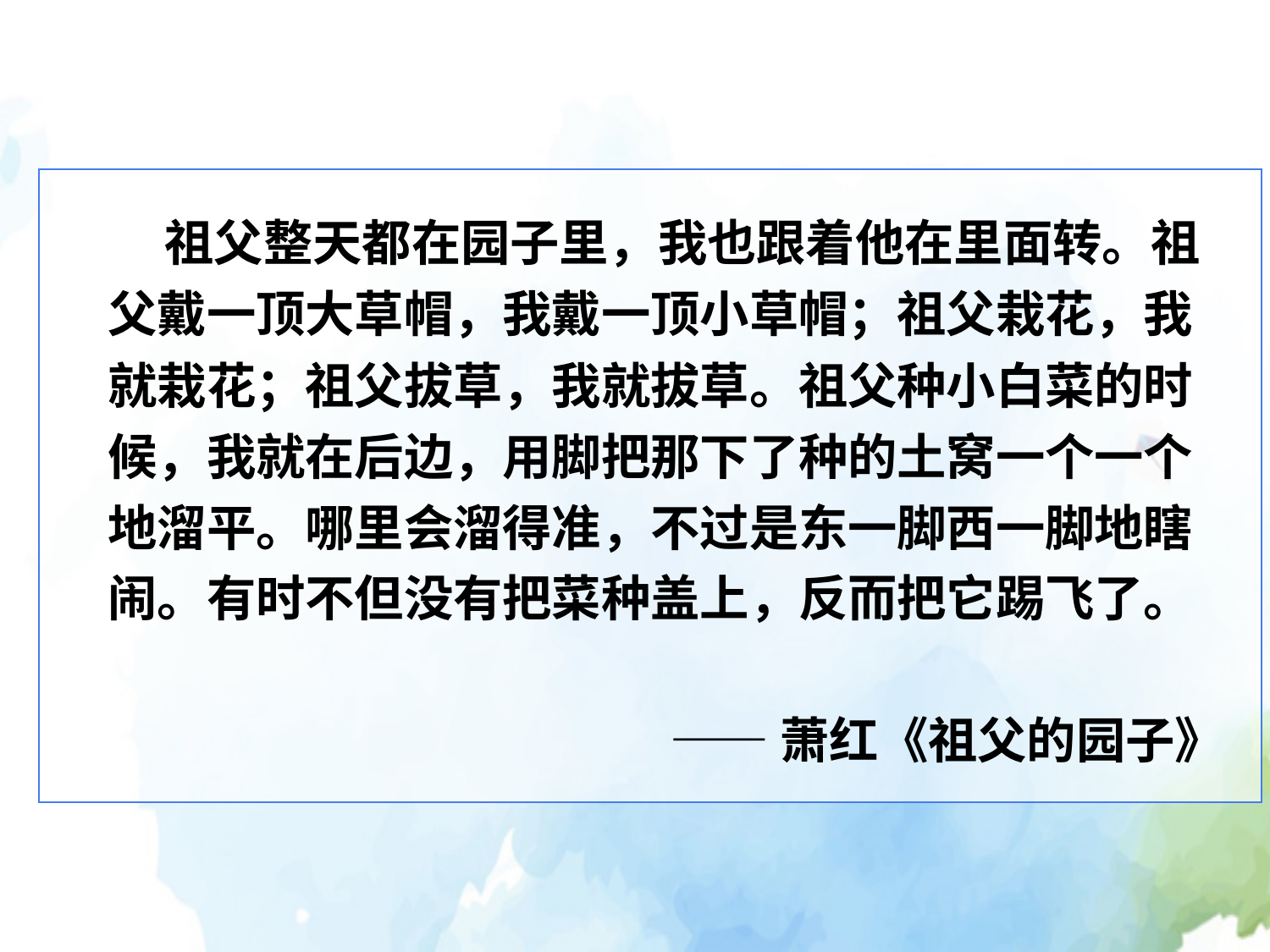

祖父整天都在园子里，我也跟着他在里面转。祖父戴一顶大草帽，我戴一顶小草帽；祖父栽花，我就栽花；祖父拔草，我就拔草。祖父种小白菜的时候，我就在后边，用脚把那下了种的土窝一个一个地溜平。哪里会溜得准，不过是东一脚西一脚地瞎闹。有时不但没有把菜种盖上，反而把它踢飞了。

——萧红《祖父的园子》